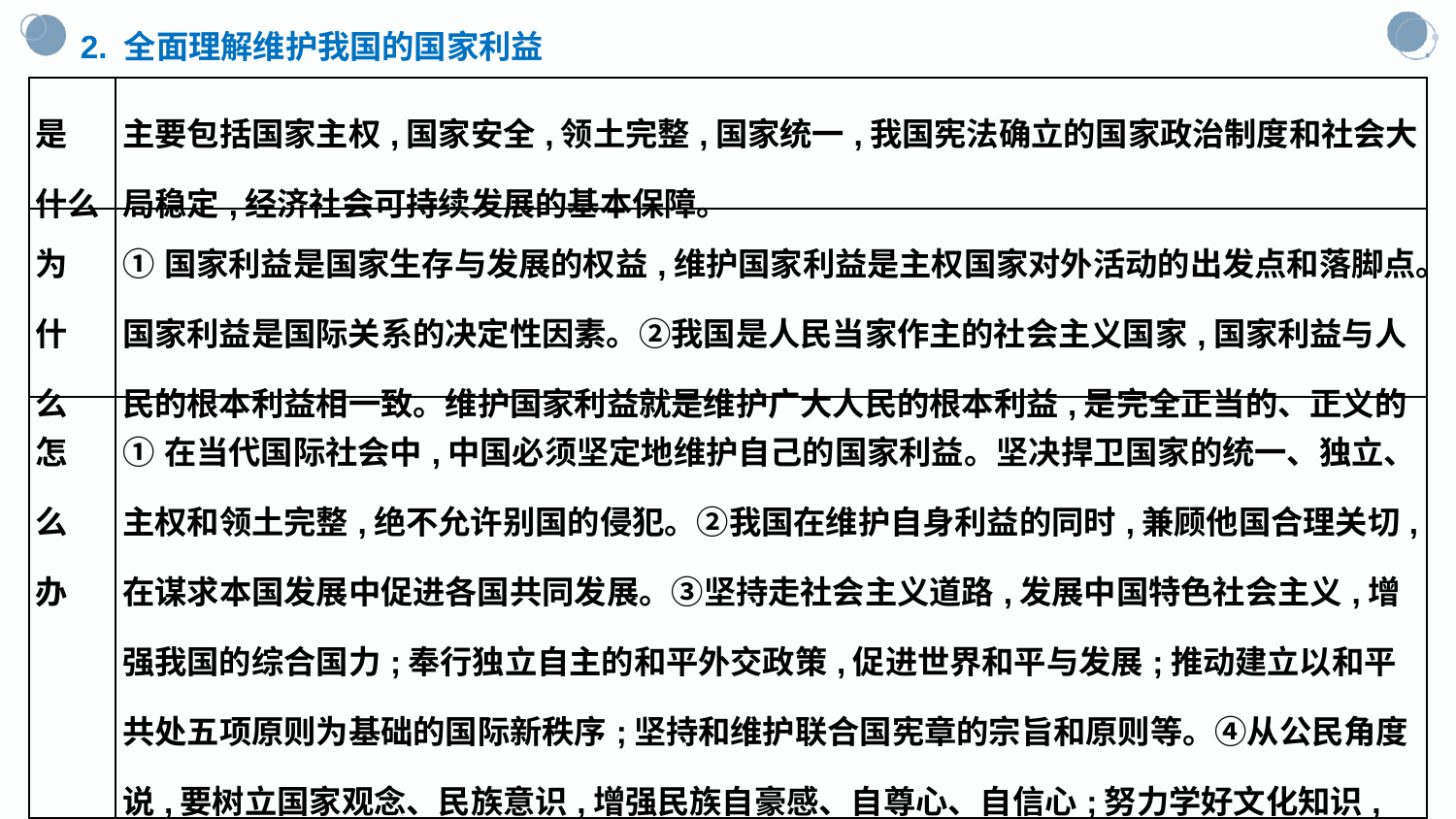

2. 全面理解维护我国的国家利益
| 是 什么 | 主要包括国家主权,国家安全,领土完整,国家统一,我国宪法确立的国家政治制度和社会大局稳定,经济社会可持续发展的基本保障。 |
| --- | --- |
| 为 什 么 | ①国家利益是国家生存与发展的权益,维护国家利益是主权国家对外活动的出发点和落脚点。国家利益是国际关系的决定性因素。②我国是人民当家作主的社会主义国家,国家利益与人民的根本利益相一致。维护国家利益就是维护广大人民的根本利益,是完全正当的、正义的 |
| 怎 么 办 | ①在当代国际社会中,中国必须坚定地维护自己的国家利益。坚决捍卫国家的统一、独立、主权和领土完整,绝不允许别国的侵犯。②我国在维护自身利益的同时,兼顾他国合理关切,在谋求本国发展中促进各国共同发展。③坚持走社会主义道路,发展中国特色社会主义,增强我国的综合国力;奉行独立自主的和平外交政策,促进世界和平与发展;推动建立以和平共处五项原则为基础的国际新秩序;坚持和维护联合国宪章的宗旨和原则等。④从公民角度说,要树立国家观念、民族意识,增强民族自豪感、自尊心、自信心;努力学好文化知识,提高自身素质;维护国家安定、社会稳定的政治局面;同一切损害国家利益的现象作斗争。 |